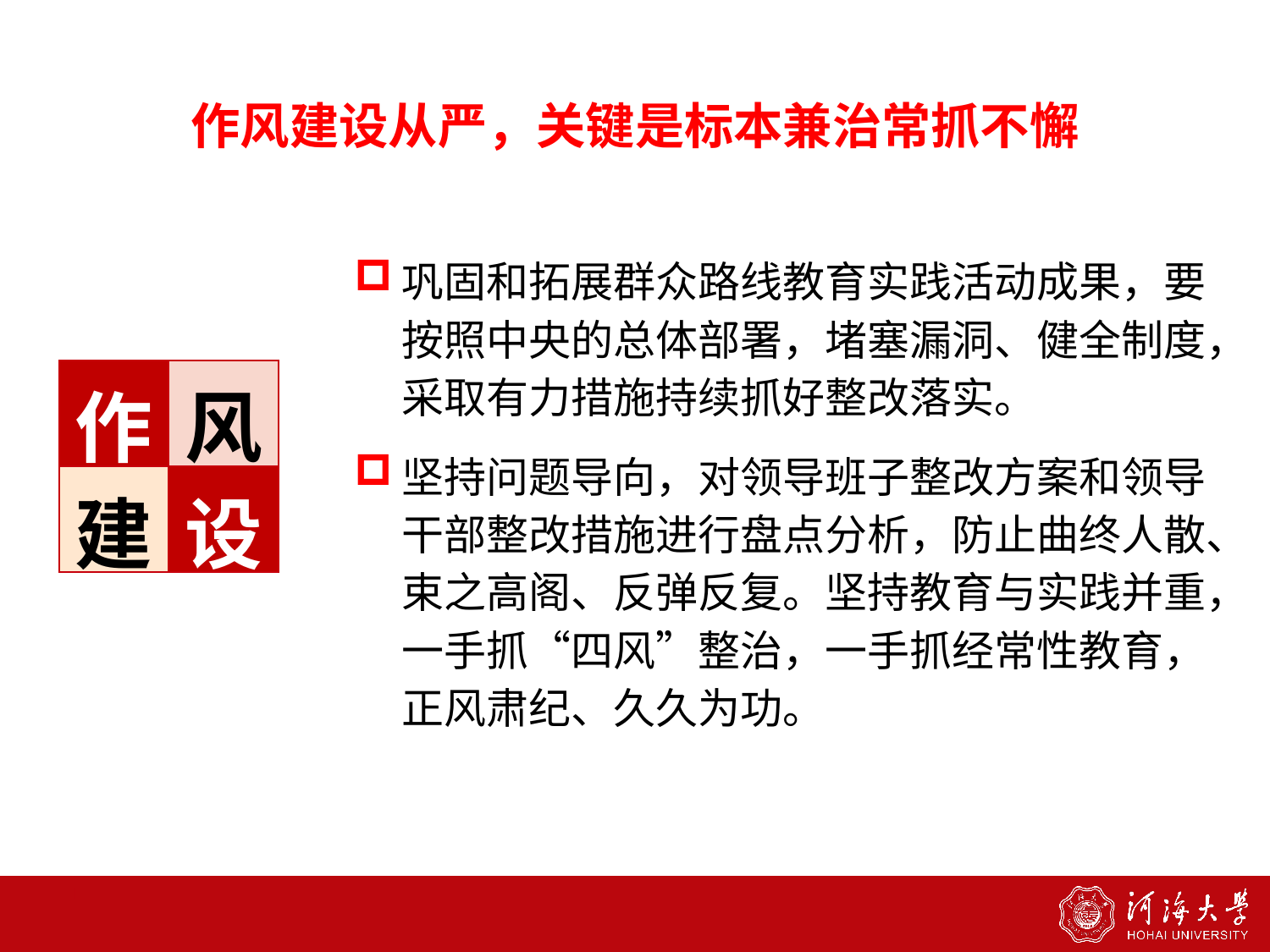

3
作风建设从严，关键是标本兼治常抓不懈
巩固和拓展群众路线教育实践活动成果，要按照中央的总体部署，堵塞漏洞、健全制度，采取有力措施持续抓好整改落实。
坚持问题导向，对领导班子整改方案和领导干部整改措施进行盘点分析，防止曲终人散、束之高阁、反弹反复。坚持教育与实践并重，一手抓“四风”整治，一手抓经常性教育，正风肃纪、久久为功。
| 作 | 风 |
| --- | --- |
| 建 | 设 |